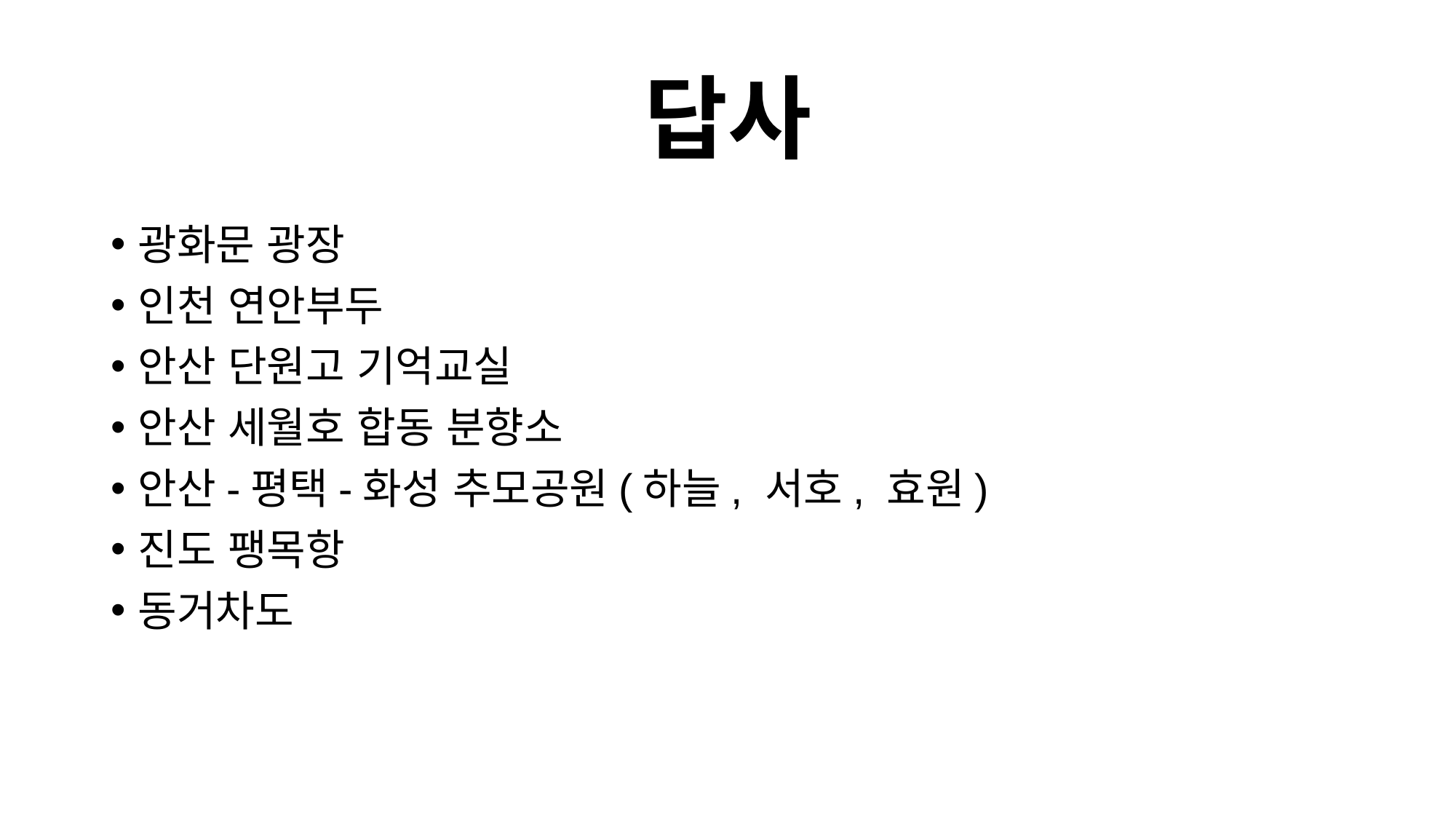

# 답사
광화문 광장
인천 연안부두
안산 단원고 기억교실
안산 세월호 합동 분향소
안산-평택-화성 추모공원(하늘, 서호, 효원)
진도 팽목항
동거차도